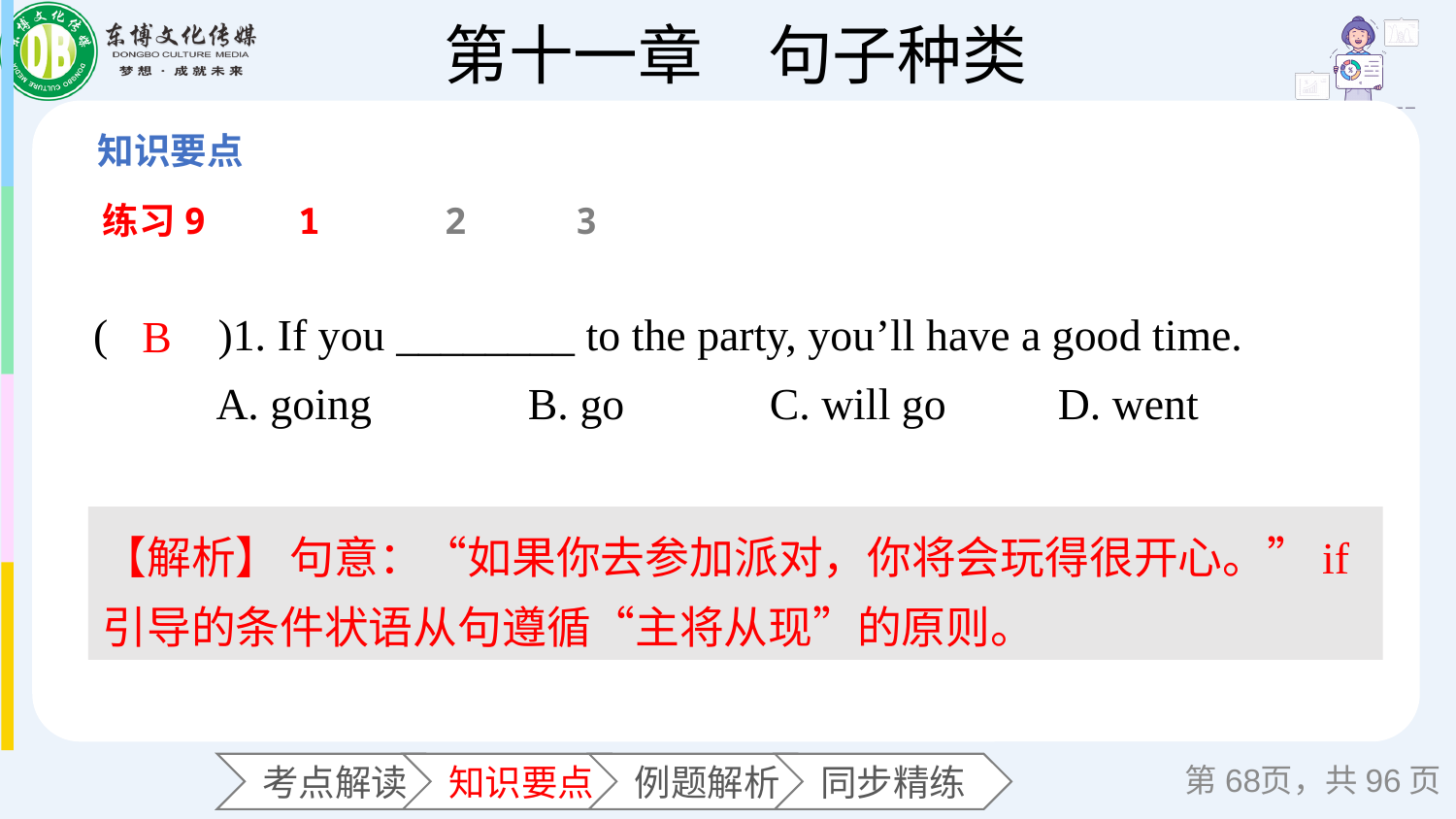

练习9
1
2
3
(　　)1. If you ________ to the party, you’ll have a good time.
           A. going              B. go             C. will go          D. went
B
【解析】 句意：“如果你去参加派对，你将会玩得很开心。”if 引导的条件状语从句遵循“主将从现”的原则。
第68页，共96页